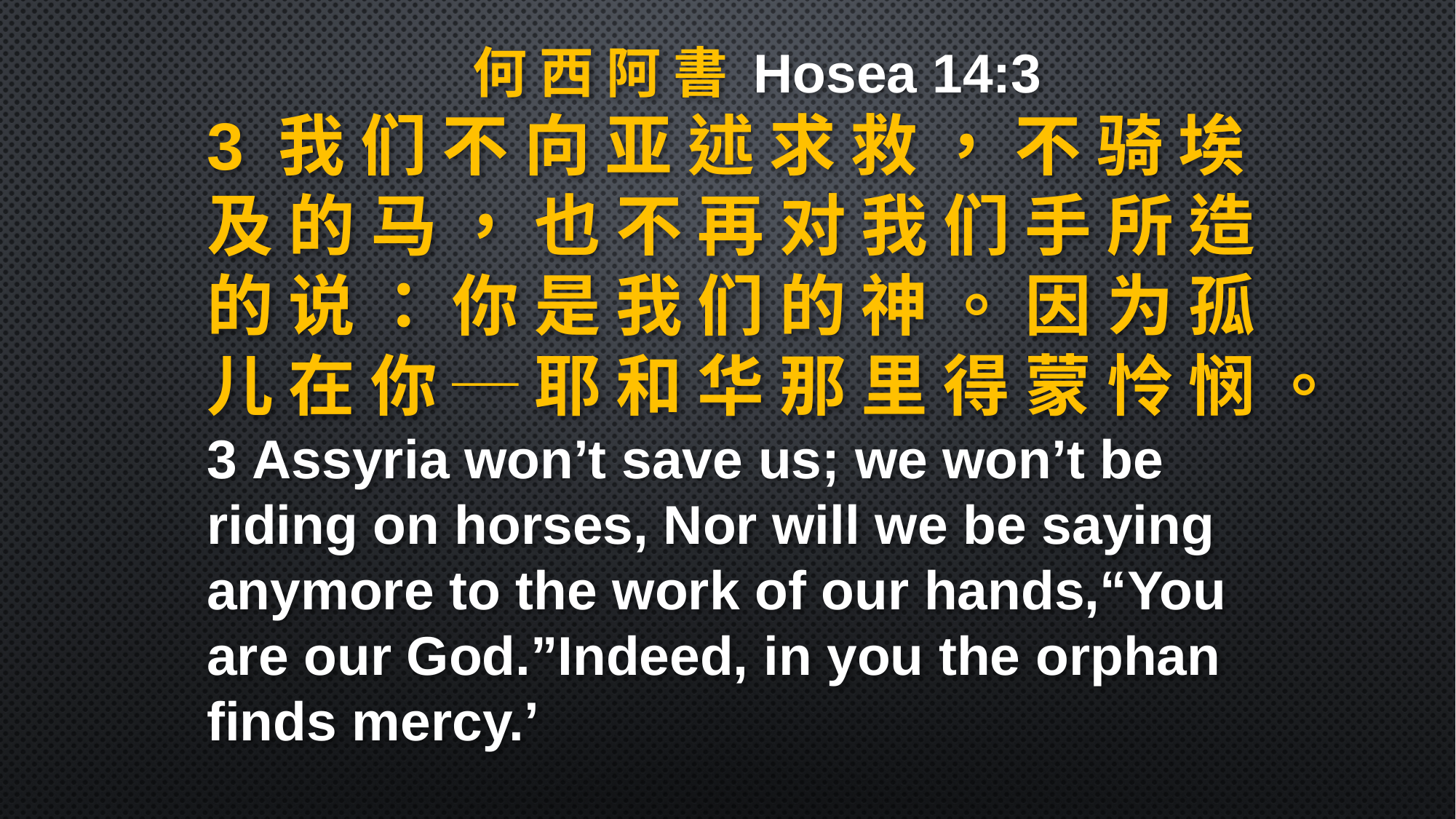

何 西 阿 書 Hosea 14:3
3 我 们 不 向 亚 述 求 救 ， 不 骑 埃 及 的 马 ， 也 不 再 对 我 们 手 所 造 的 说 ： 你 是 我 们 的 神 。 因 为 孤 儿 在 你 ─ 耶 和 华 那 里 得 蒙 怜 悯 。3 Assyria won’t save us; we won’t be riding on horses, Nor will we be saying anymore to the work of our hands,“You are our God.”Indeed, in you the orphan finds mercy.’